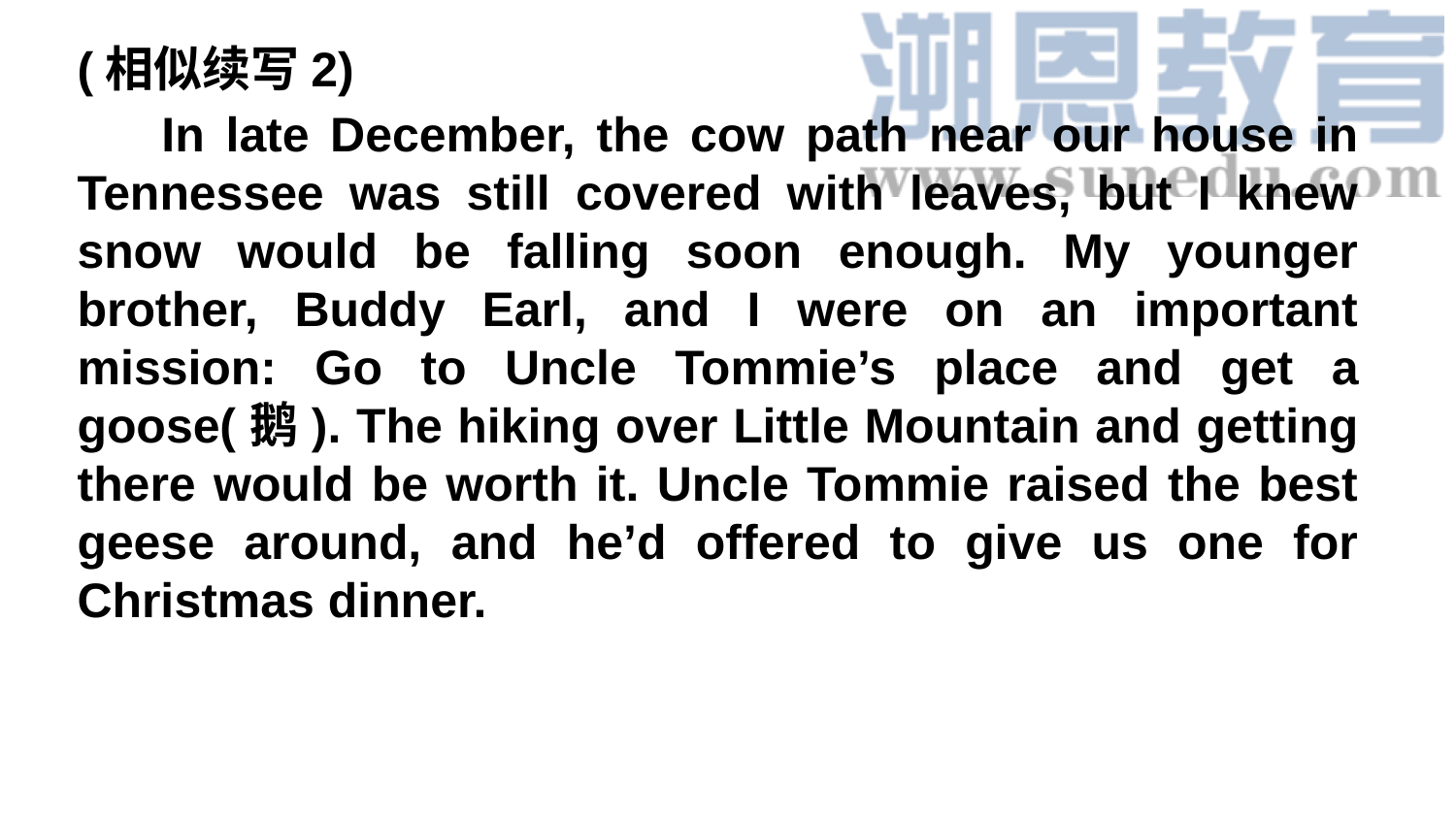

(相似续写2)
    In late December, the cow path near our house in Tennessee was still covered with leaves, but I knew snow would be falling soon enough. My younger brother, Buddy Earl, and I were on an important mission: Go to Uncle Tommie’s place and get a goose(鹅). The hiking over Little Mountain and getting there would be worth it. Uncle Tommie raised the best geese around, and he’d offered to give us one for Christmas dinner.